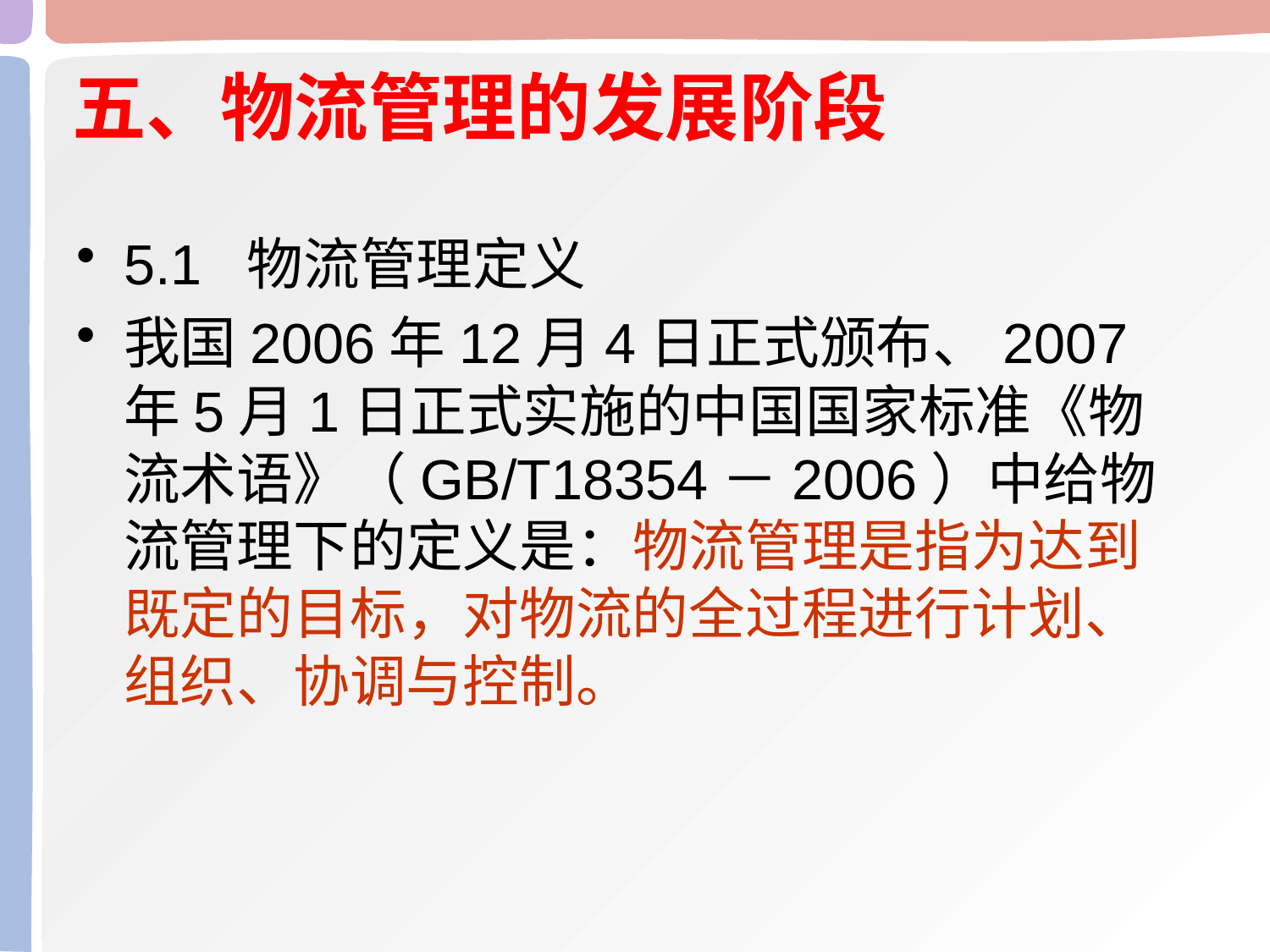

五、物流管理的发展阶段
5.1  物流管理定义
我国2006年12月4日正式颁布、2007年5月1日正式实施的中国国家标准《物流术语》（GB/T18354－2006）中给物流管理下的定义是：物流管理是指为达到既定的目标，对物流的全过程进行计划、组织、协调与控制。